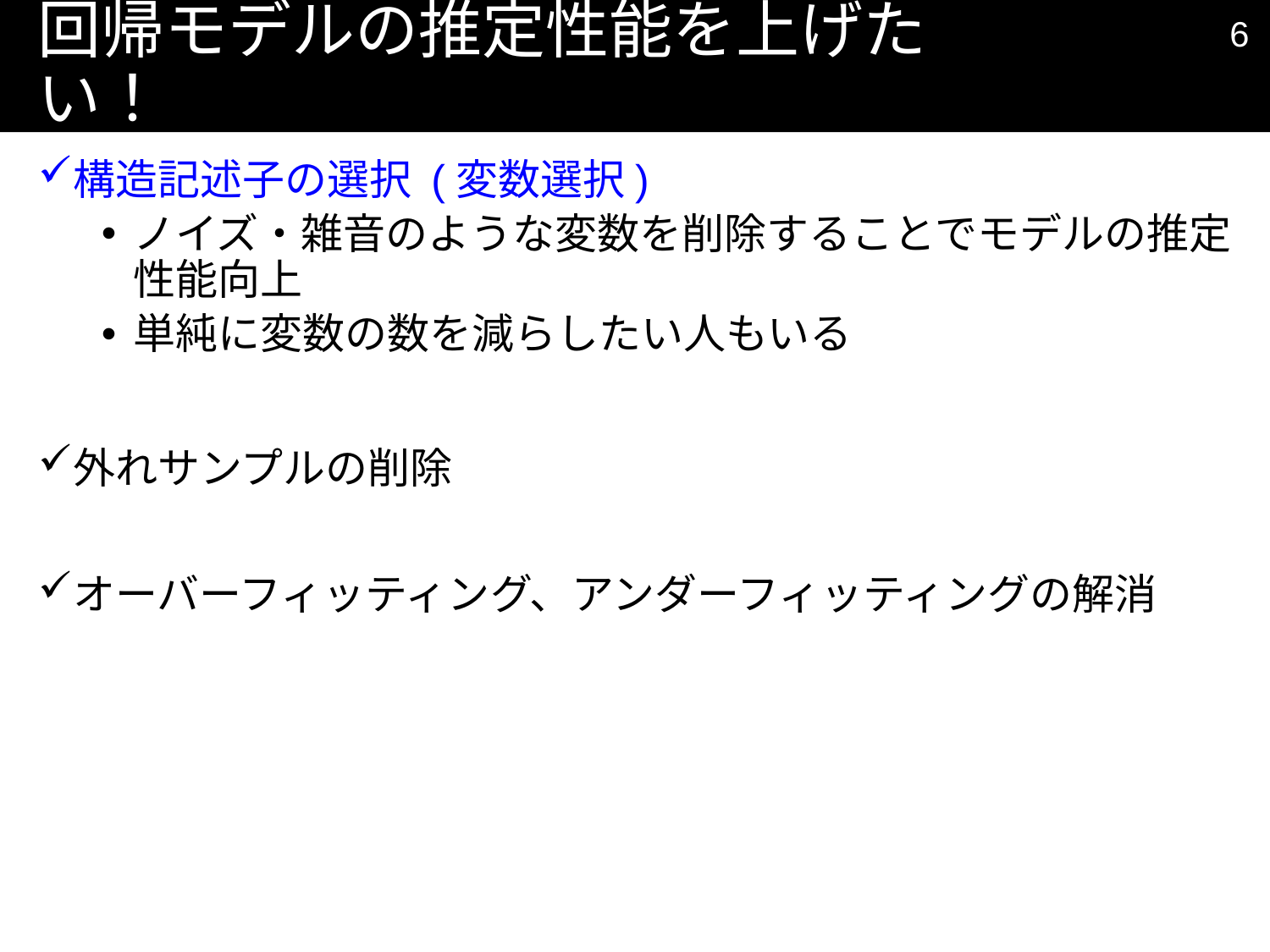

6
# 回帰モデルの推定性能を上げたい！
構造記述子の選択 (変数選択)
ノイズ・雑音のような変数を削除することでモデルの推定性能向上
単純に変数の数を減らしたい人もいる

外れサンプルの削除

オーバーフィッティング、アンダーフィッティングの解消